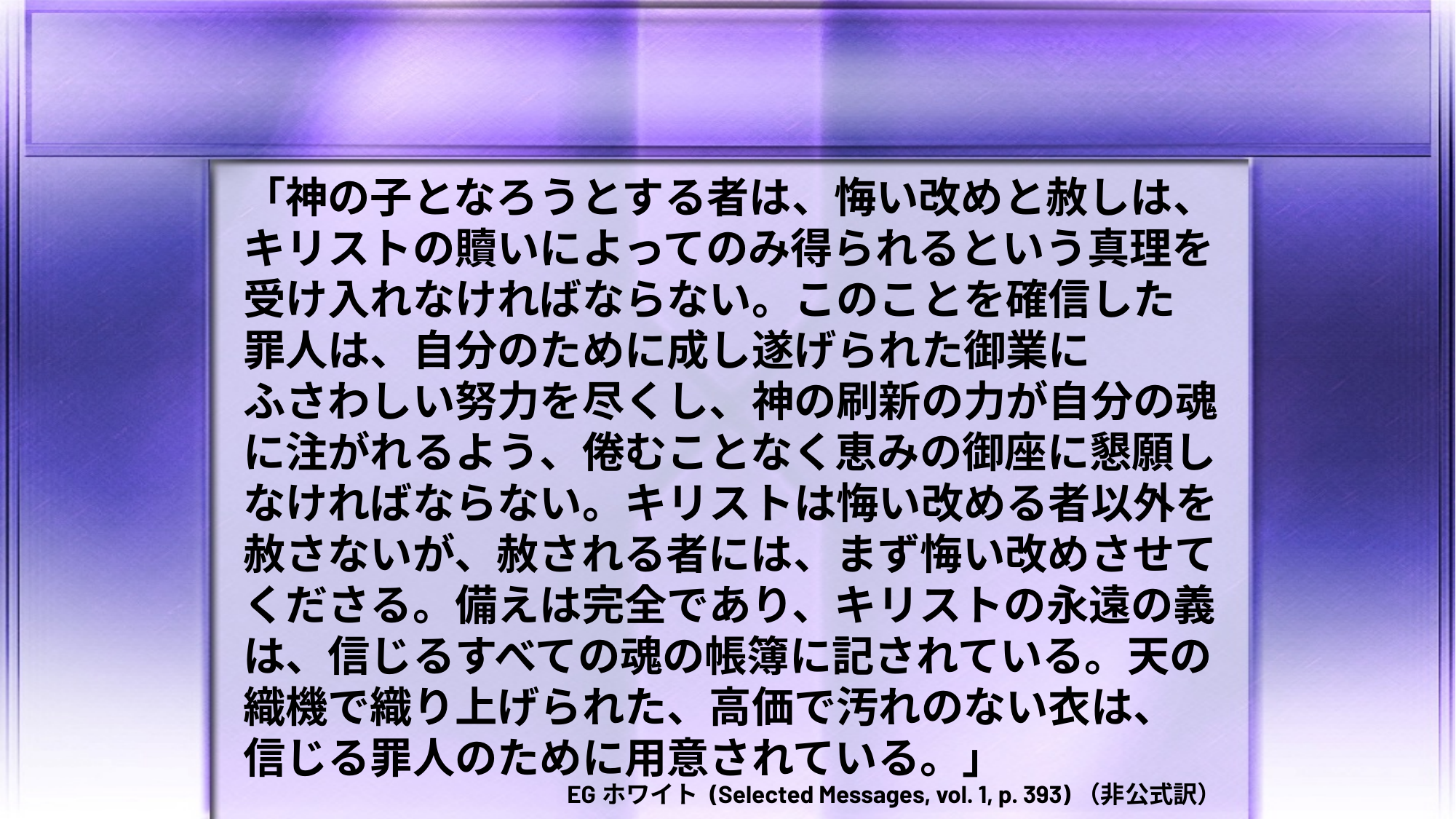

「神の子となろうとする者は、悔い改めと赦しは、キリストの贖いによってのみ得られるという真理を受け入れなければならない。このことを確信した　罪人は、自分のために成し遂げられた御業に　　　ふさわしい努力を尽くし、神の刷新の力が自分の魂に注がれるよう、倦むことなく恵みの御座に懇願しなければならない。キリストは悔い改める者以外を赦さないが、赦される者には、まず悔い改めさせてくださる。備えは完全であり、キリストの永遠の義は、信じるすべての魂の帳簿に記されている。天の織機で織り上げられた、高価で汚れのない衣は、　信じる罪人のために用意されている。」
EGホワイト (Selected Messages, vol. 1, p. 393)（非公式訳）